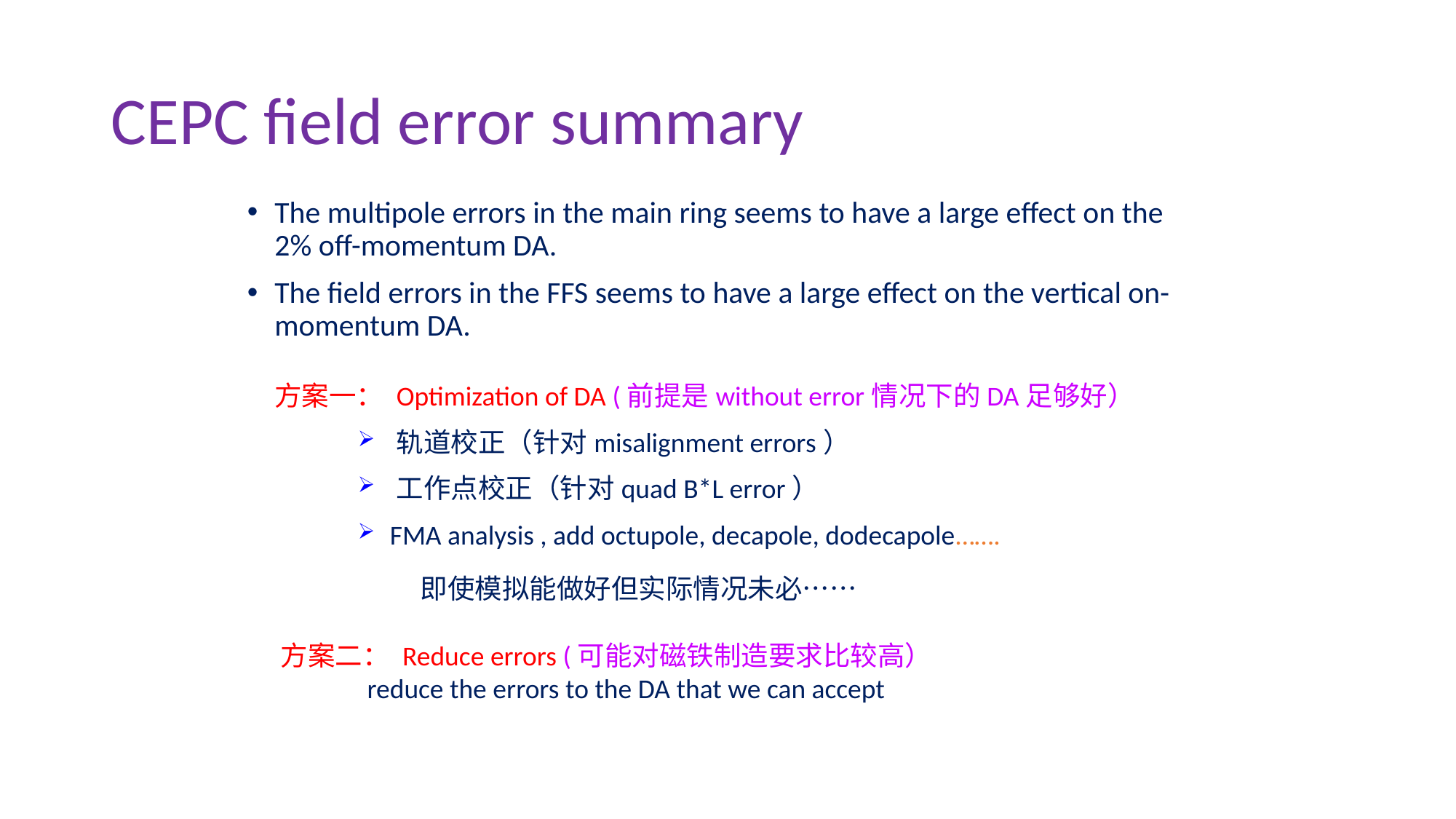

# CEPC field error summary
The multipole errors in the main ring seems to have a large effect on the 2% off-momentum DA.
The field errors in the FFS seems to have a large effect on the vertical on-momentum DA.

方案一： Optimization of DA (前提是without error情况下的DA足够好）
 轨道校正（针对misalignment errors）
 工作点校正（针对quad B*L error）
 FMA analysis , add octupole, decapole, dodecapole…….
即使模拟能做好但实际情况未必……
方案二： Reduce errors (可能对磁铁制造要求比较高）
              reduce the errors to the DA that we can accept